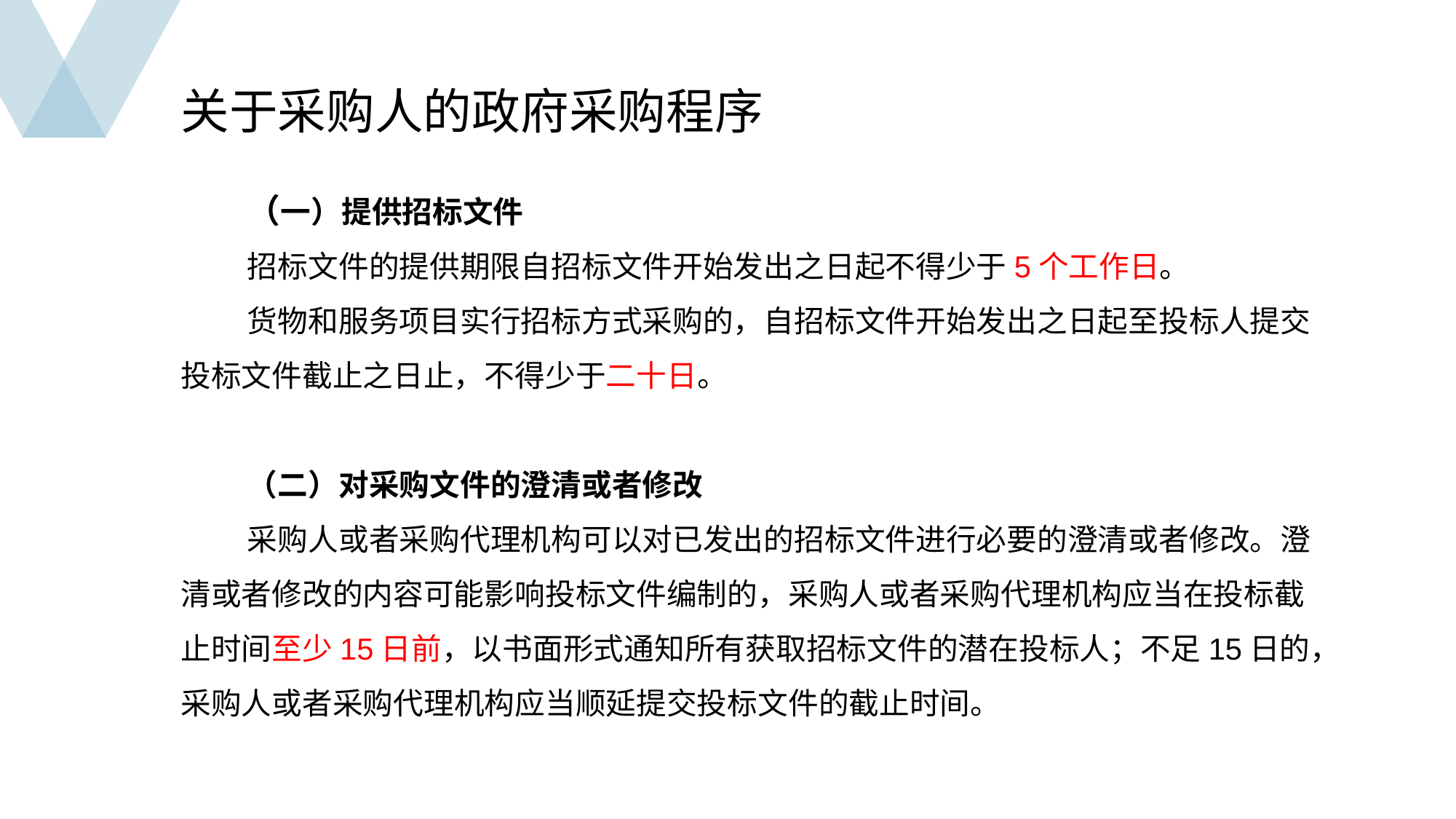

关于采购人的政府采购程序
（一）提供招标文件
招标文件的提供期限自招标文件开始发出之日起不得少于5个工作日。
货物和服务项目实行招标方式采购的，自招标文件开始发出之日起至投标人提交投标文件截止之日止，不得少于二十日。

（二）对采购文件的澄清或者修改
采购人或者采购代理机构可以对已发出的招标文件进行必要的澄清或者修改。澄清或者修改的内容可能影响投标文件编制的，采购人或者采购代理机构应当在投标截止时间至少15日前，以书面形式通知所有获取招标文件的潜在投标人；不足15日的，采购人或者采购代理机构应当顺延提交投标文件的截止时间。